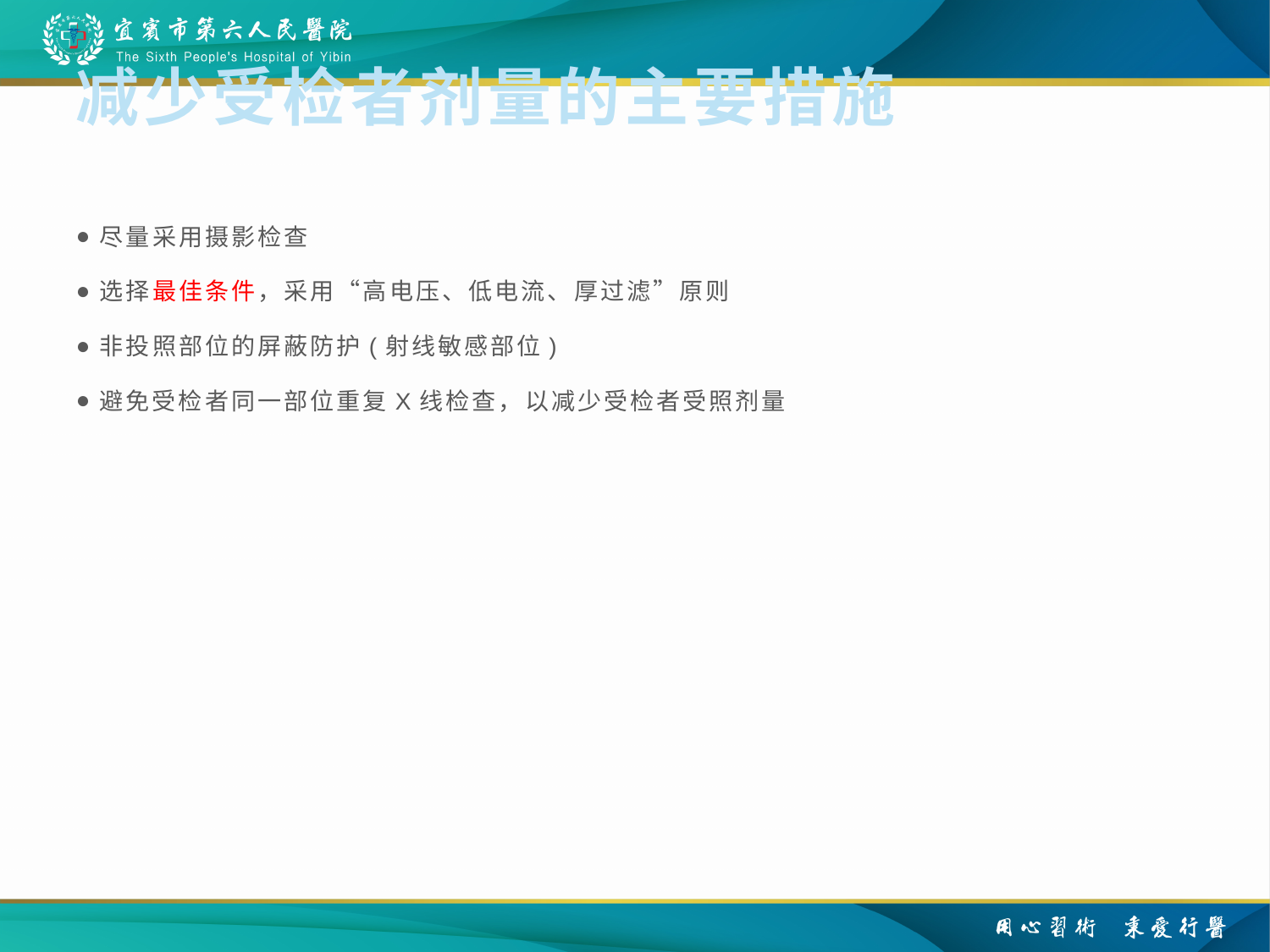

# 减少受检者剂量的主要措施
尽量采用摄影检查
选择最佳条件，采用“高电压、低电流、厚过滤”原则
非投照部位的屏蔽防护(射线敏感部位)
避免受检者同一部位重复X线检查，以减少受检者受照剂量